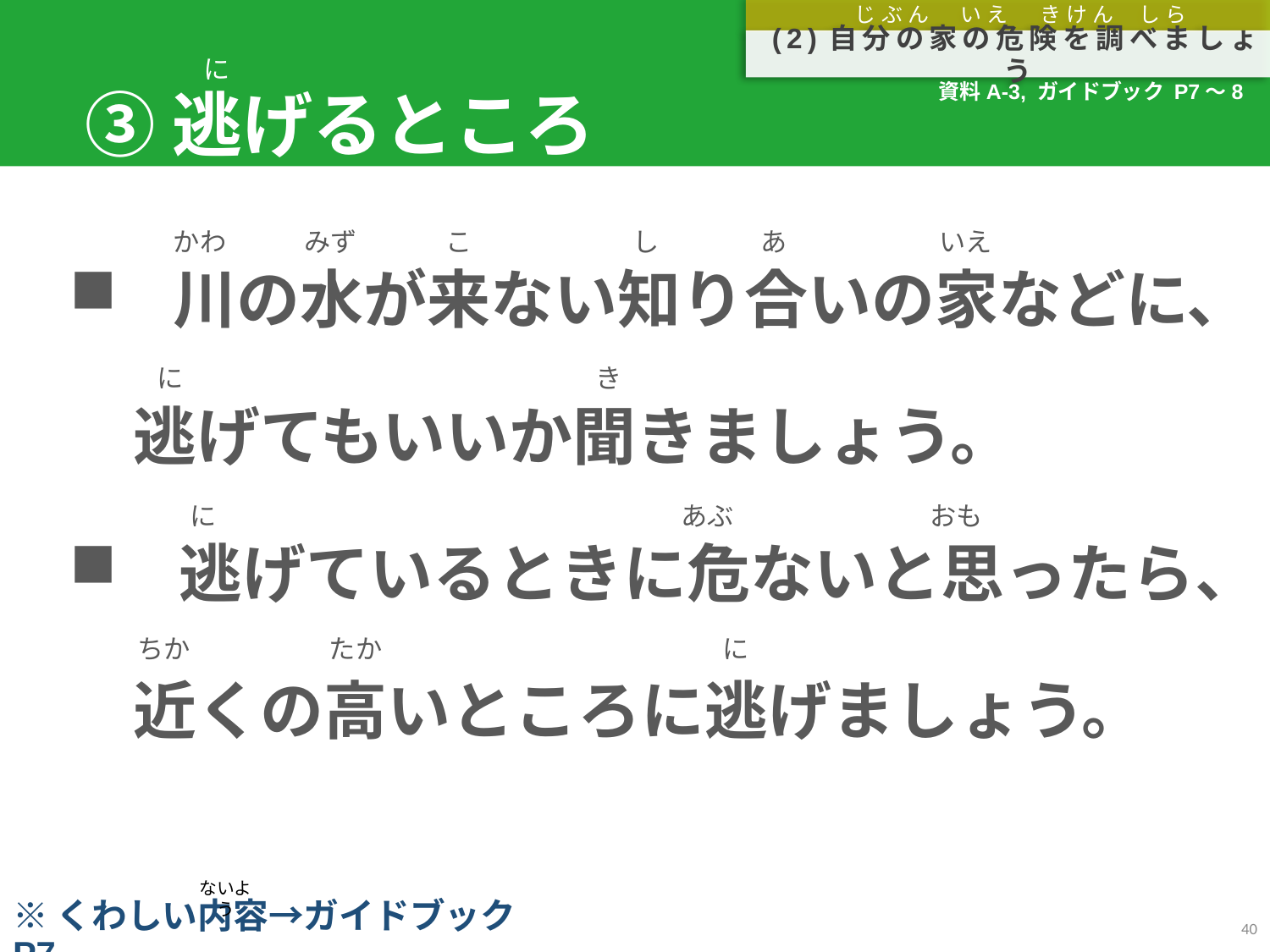

じぶん　いえ　きけん  しら
(2)自分の家の危険を調べましょう
# ③ 逃げるところ
に
資料A-3, ガイドブック P7～8

川の水が来ない知り合いの家などに、

　逃げてもいいか聞きましょう。

 逃げているときに危ないと思ったら、

　近くの高いところに逃げましょう。
かわ
みず
こ
し
あ
いえ
に
き
に
あぶ
おも
ちか
たか
に
ないよう
※くわしい内容→ガイドブックP7
40